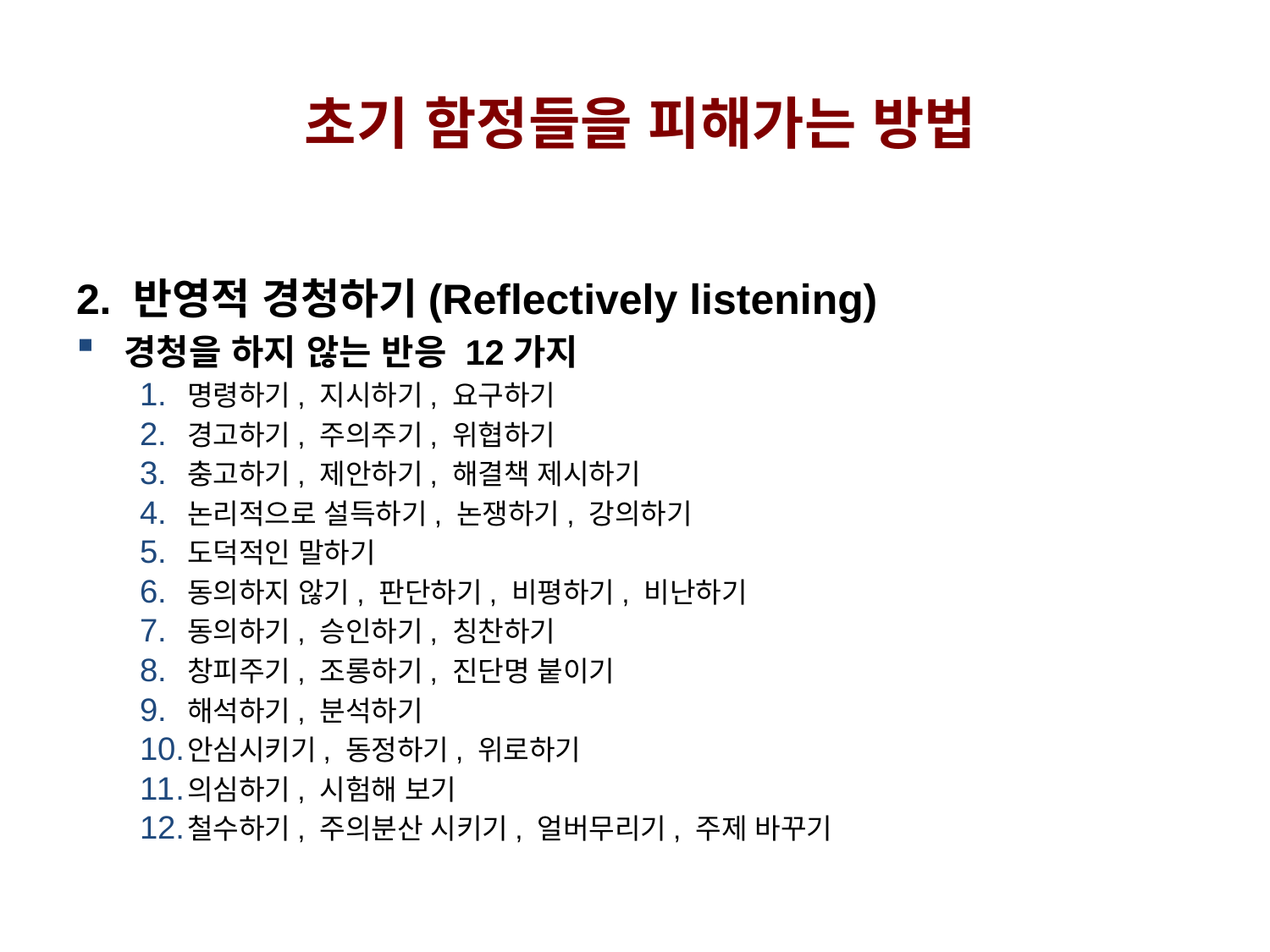

초기 함정들을 피해가는 방법
2. 반영적 경청하기(Reflectively listening)
경청을 하지 않는 반응 12가지
명령하기, 지시하기, 요구하기
경고하기, 주의주기, 위협하기
충고하기, 제안하기, 해결책 제시하기
논리적으로 설득하기, 논쟁하기, 강의하기
도덕적인 말하기
동의하지 않기, 판단하기, 비평하기, 비난하기
동의하기, 승인하기, 칭찬하기
창피주기, 조롱하기, 진단명 붙이기
해석하기, 분석하기
안심시키기, 동정하기, 위로하기
의심하기, 시험해 보기
철수하기, 주의분산 시키기, 얼버무리기, 주제 바꾸기